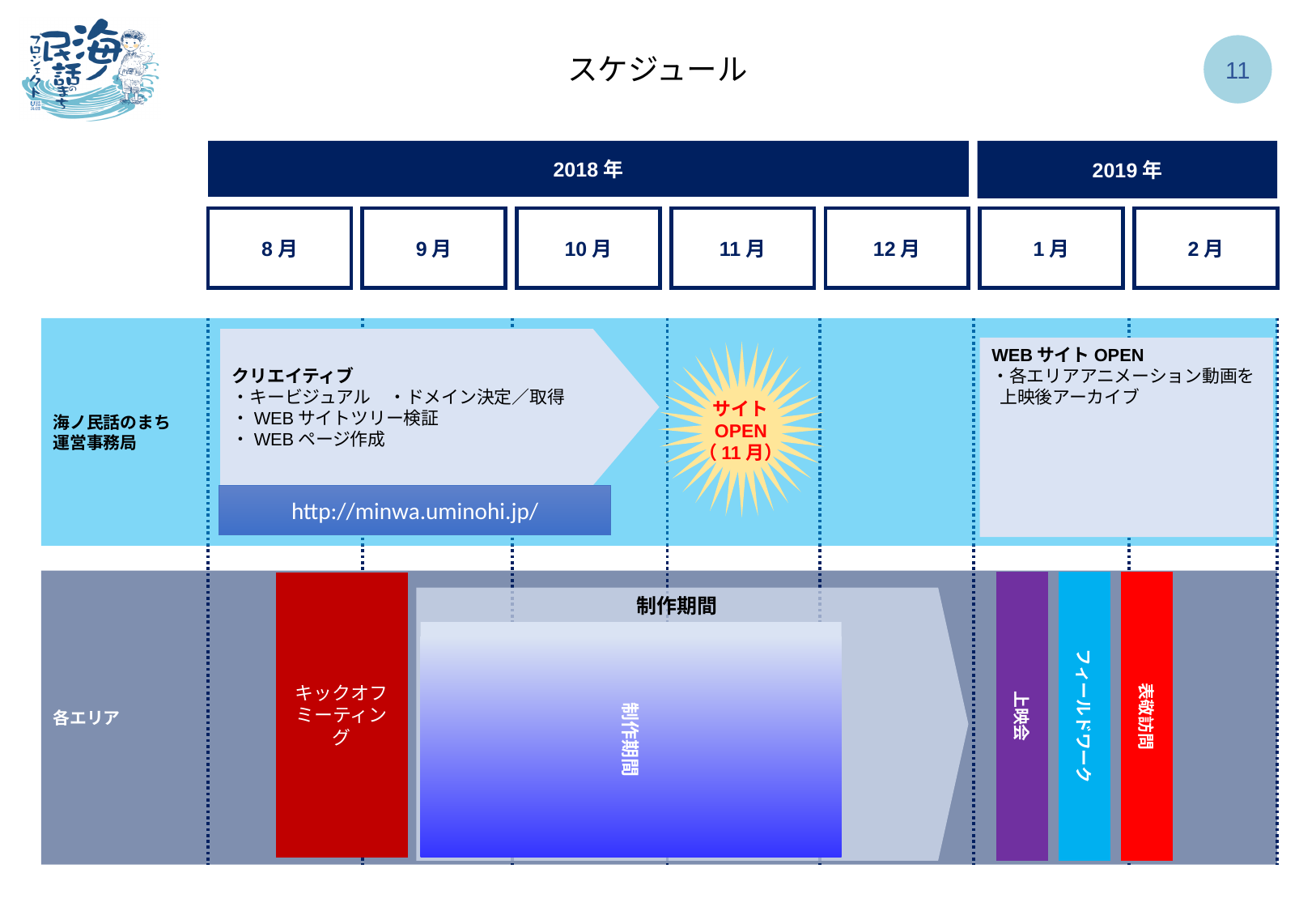

スケジュール
11
2018年
2019年
8月
9月
10月
11月
12月
1月
2月
海ノ民話のまち
運営事務局
クリエイティブ
・キービジュアル　・ドメイン決定／取得
・WEBサイトツリー検証
・WEBページ作成
WEBサイトOPEN
・各エリアアニメーション動画を
 上映後アーカイブ

http://minwa.uminohi.jp/
各エリア

サイト
OPEN
（11月）
キックオフ
ミーティング
上映会
フィールドワーク
表敬訪問
制作期間
制作期間